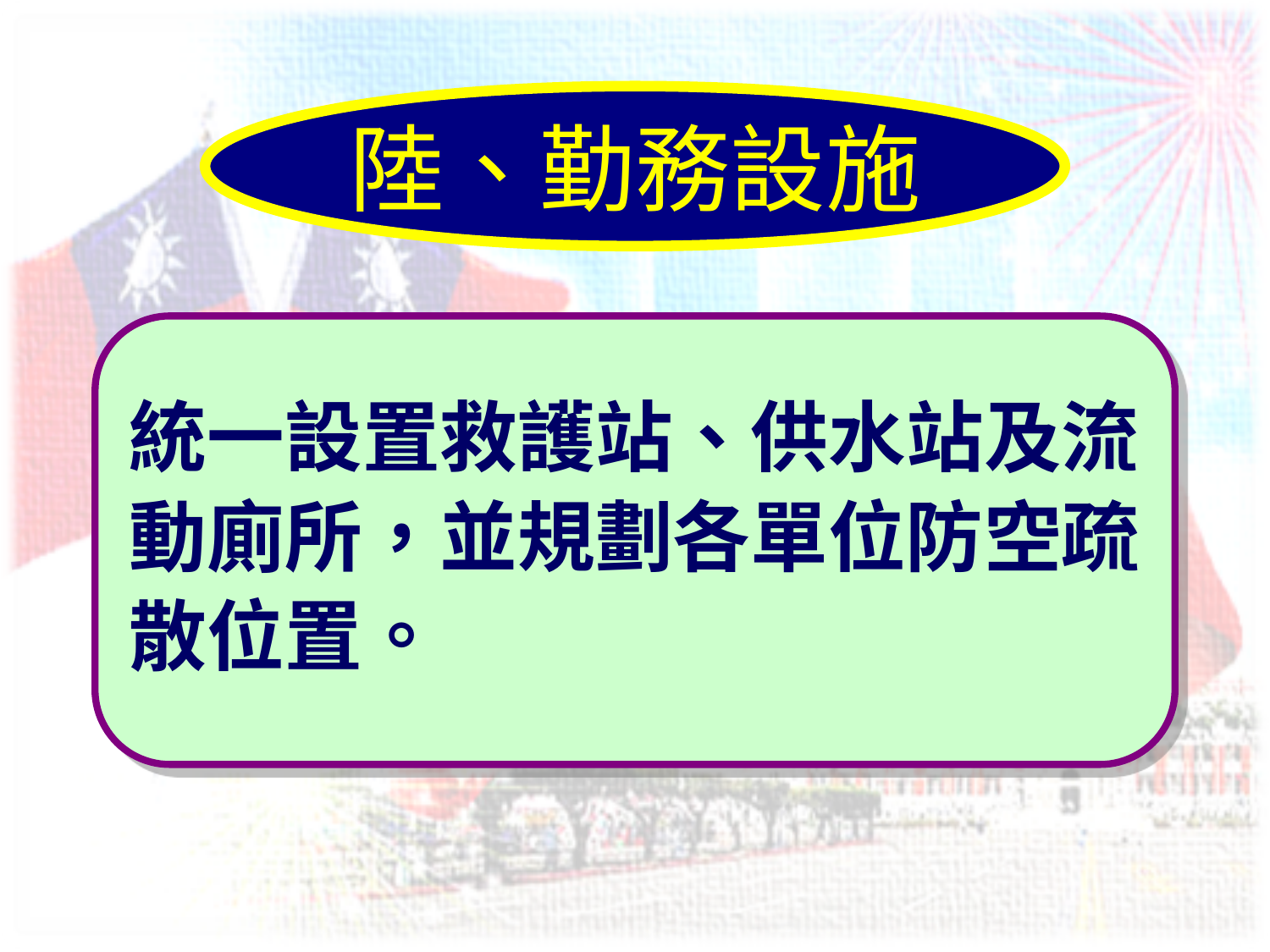

陸、勤務設施
統一設置救護站、供水站及流
動廁所，並規劃各單位防空疏
散位置。